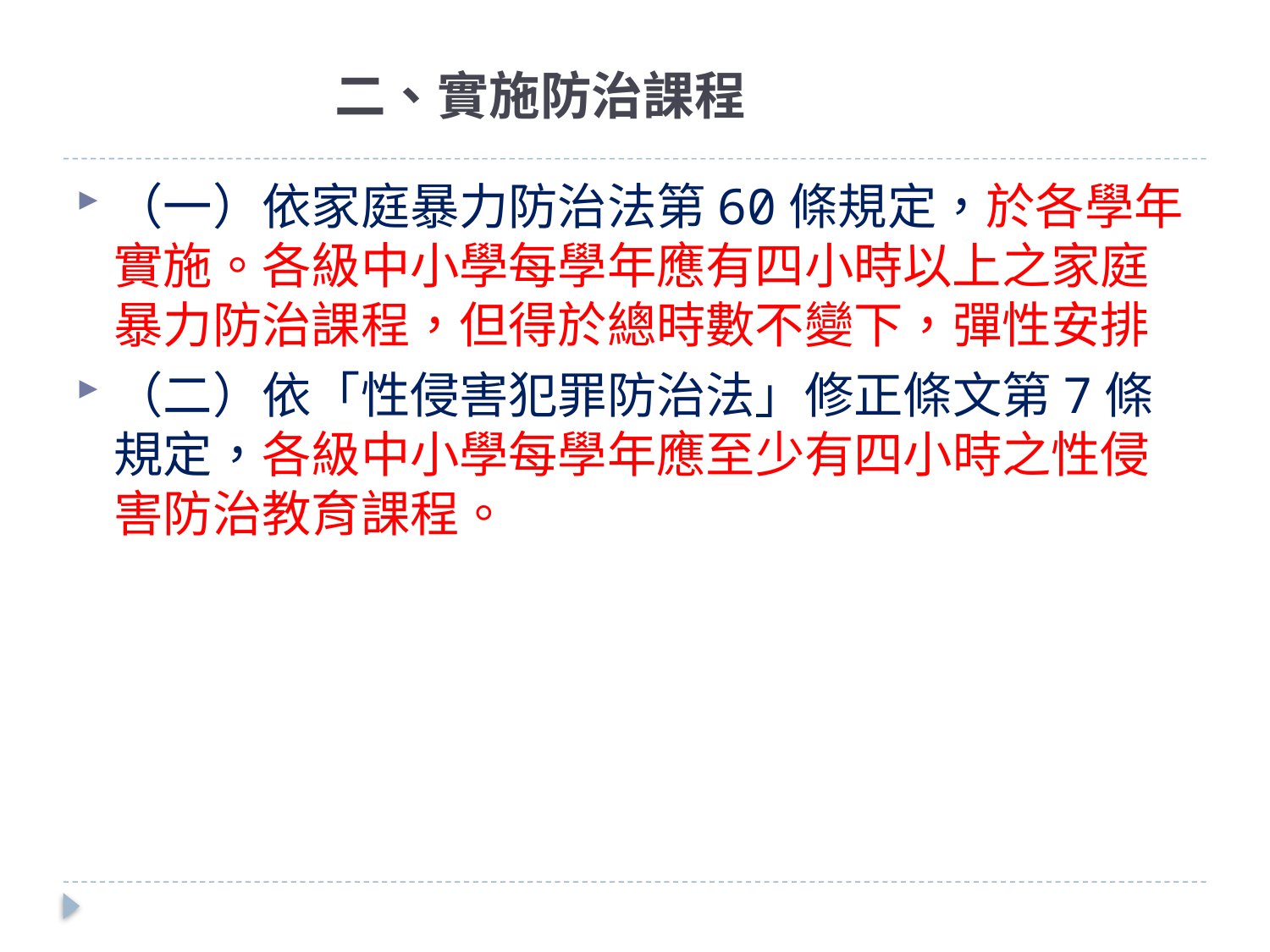

# 二、實施防治課程
（一）依家庭暴力防治法第60條規定，於各學年實施。各級中小學每學年應有四小時以上之家庭暴力防治課程，但得於總時數不變下，彈性安排
（二）依「性侵害犯罪防治法」修正條文第7條規定，各級中小學每學年應至少有四小時之性侵害防治教育課程。